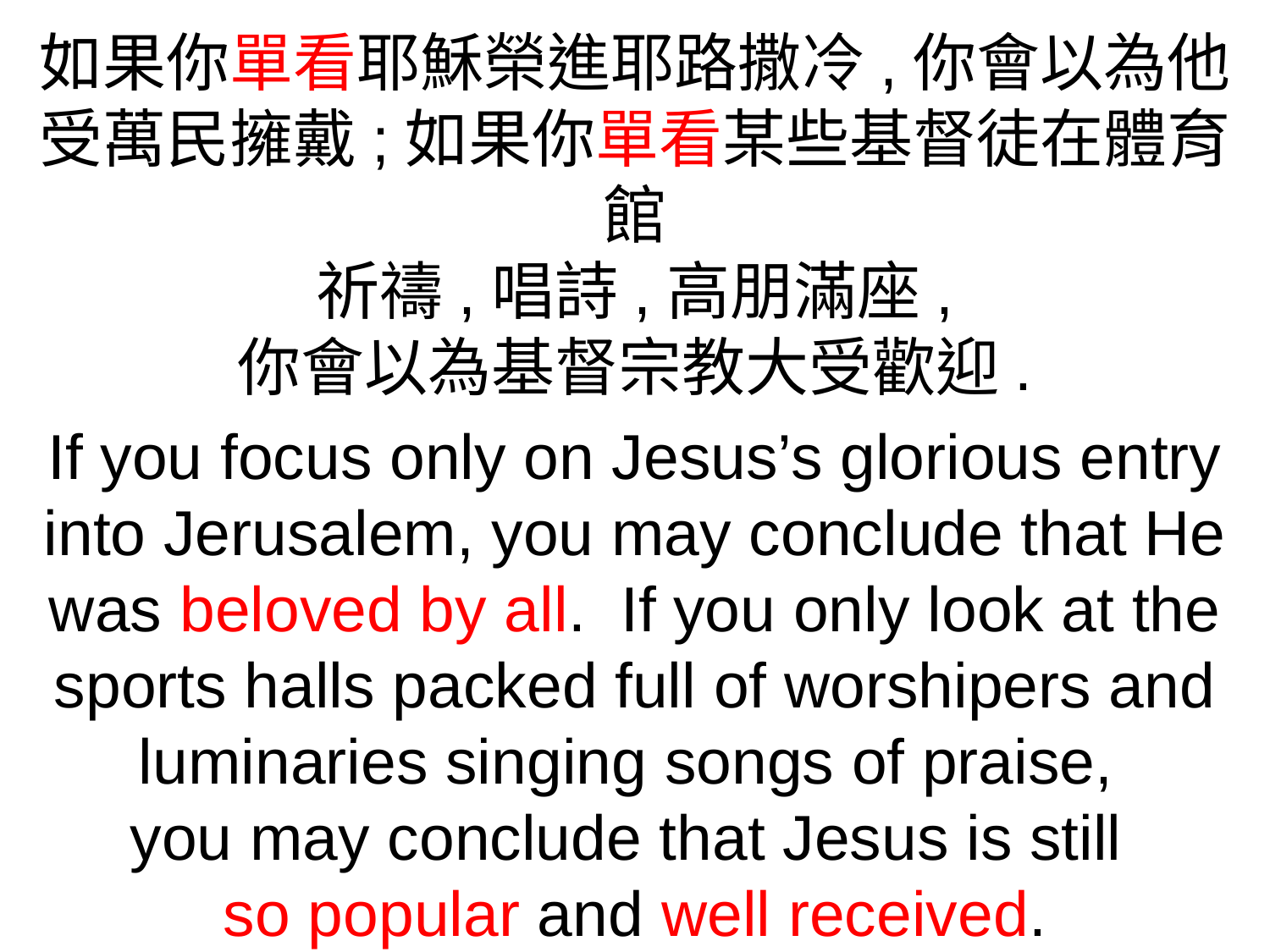

如果你單看耶穌榮進耶路撒冷,你會以為他受萬民擁戴;如果你單看某些基督徒在體育館
祈禱,唱詩,高朋滿座,
你會以為基督宗教大受歡迎.
If you focus only on Jesus’s glorious entry into Jerusalem, you may conclude that He was beloved by all.  If you only look at the sports halls packed full of worshipers and luminaries singing songs of praise,
you may conclude that Jesus is still
so popular and well received.